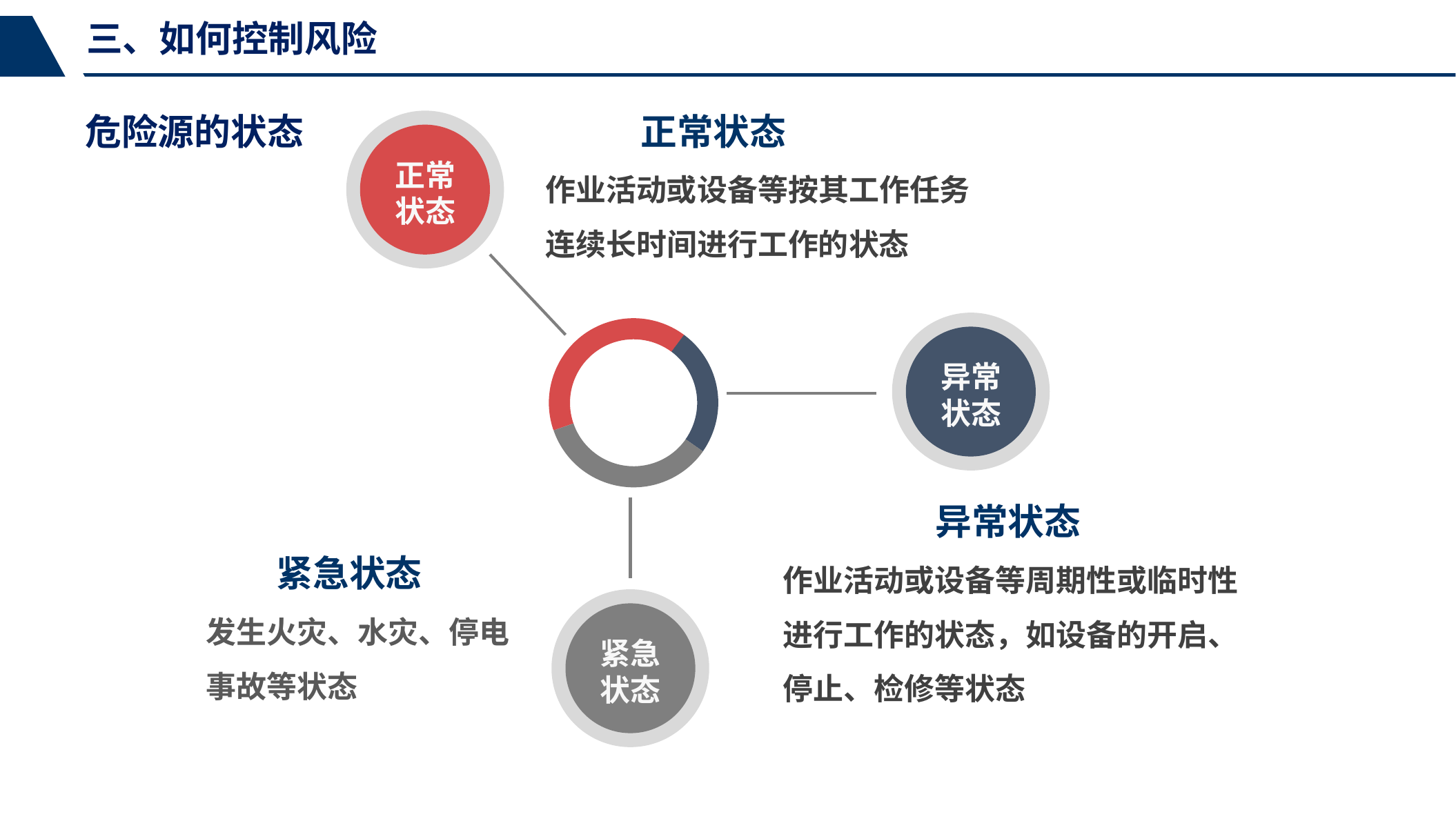

三、如何控制风险

正常状态
危险源的状态

作业活动或设备等按其工作任务连续长时间进行工作的状态
正常状态

异常状态

异常状态
作业活动或设备等周期性或临时性进行工作的状态，如设备的开启、停止、检修等状态
紧急状态

发生火灾、水灾、停电事故等状态

紧急状态